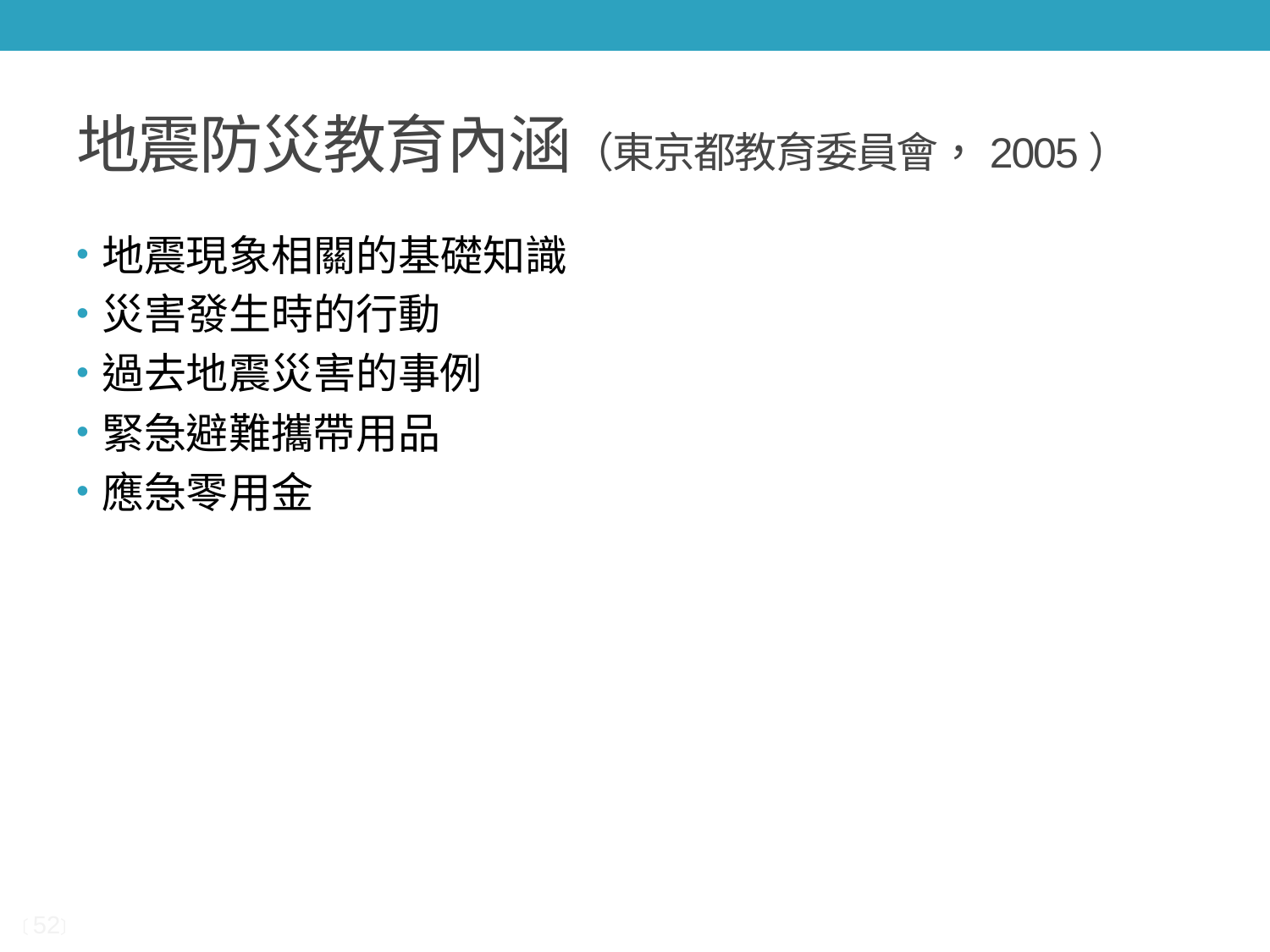

# 地震防災教育內涵（東京都教育委員會，2005）
地震現象相關的基礎知識
災害發生時的行動
過去地震災害的事例
緊急避難攜帶用品
應急零用金